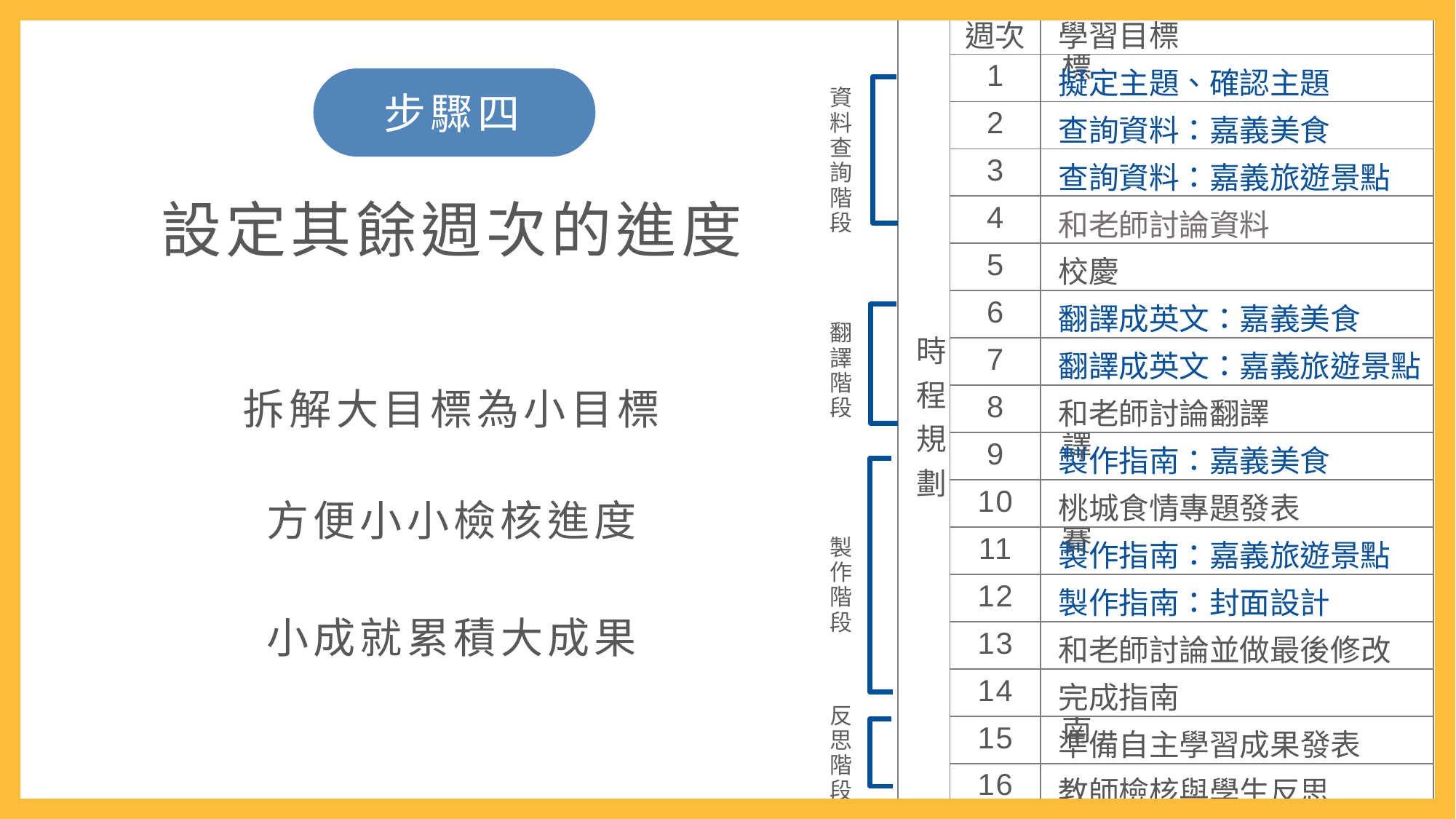

| 時程規劃 | 週次 | 學習目標 |
| --- | --- | --- |
|  | 1 | 擬定主題、確認主題 |
|  | 2 | 查詢資料：嘉義美食 |
|  | 3 | 查詢資料：嘉義旅遊景點 |
|  | 4 | 和老師討論資料 |
|  | 5 | 校慶 |
|  | 6 | 翻譯成英文：嘉義美食 |
|  | 7 | 翻譯成英文：嘉義旅遊景點 |
|  | 8 | 和老師討論翻譯 |
|  | 9 | 製作指南：嘉義美食 |
|  | 10 | 桃城食情專題發表 |
|  | 11 | 製作指南：嘉義旅遊景點 |
|  | 12 | 製作指南：封面設計 |
|  | 13 | 和老師討論並做最後修改 |
|  | 14 | 完成指南 |
|  | 15 | 準備自主學習成果發表 |
|  | 16 | 教師檢核與學生反思 |

週次
學習目標
1

資 料 查 詢 階 段
# 步驟四
2
3
完成資料查詢
設定其餘週次的進度
4
和老師討論資料
5
6

翻 譯 階 段
時 程 規 劃
7
完成英文翻譯
拆解大目標為小目標
8
和老師討論翻譯
9

10
英文話劇比賽
方便小小檢核進度
11
製 作 階 段
12
小成就累積大成果
13
和老師討論並做最後修改
14
完成指南
反 思 階 段

15
16
教師檢核與學生反思